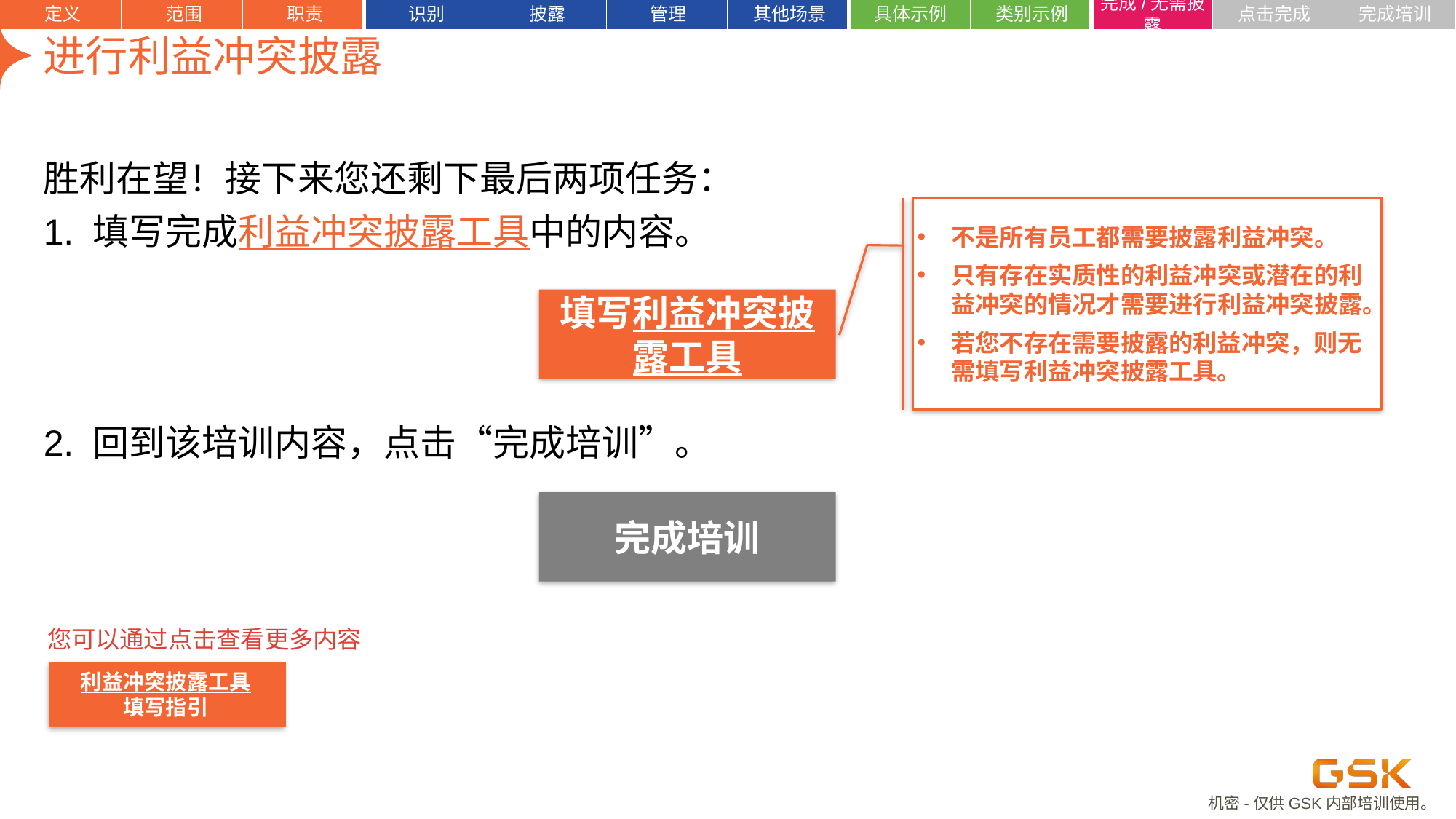

定义
范围
职责
识别
披露
管理
其他场景
具体示例
类别示例
点击完成
完成培训
完成/无需披露
|  |  |  |  |  |  |  |  |  |  |  |  |
| --- | --- | --- | --- | --- | --- | --- | --- | --- | --- | --- | --- |
# 进行利益冲突披露
胜利在望！接下来您还剩下最后两项任务：
1. 填写完成利益冲突披露工具中的内容。

2. 回到该培训内容，点击“完成培训”。
不是所有员工都需要披露利益冲突。
只有存在实质性的利益冲突或潜在的利益冲突的情况才需要进行利益冲突披露。
若您不存在需要披露的利益冲突，则无需填写利益冲突披露工具。
填写利益冲突披露工具
完成培训
您可以通过点击查看更多内容
利益冲突披露工具
填写指引